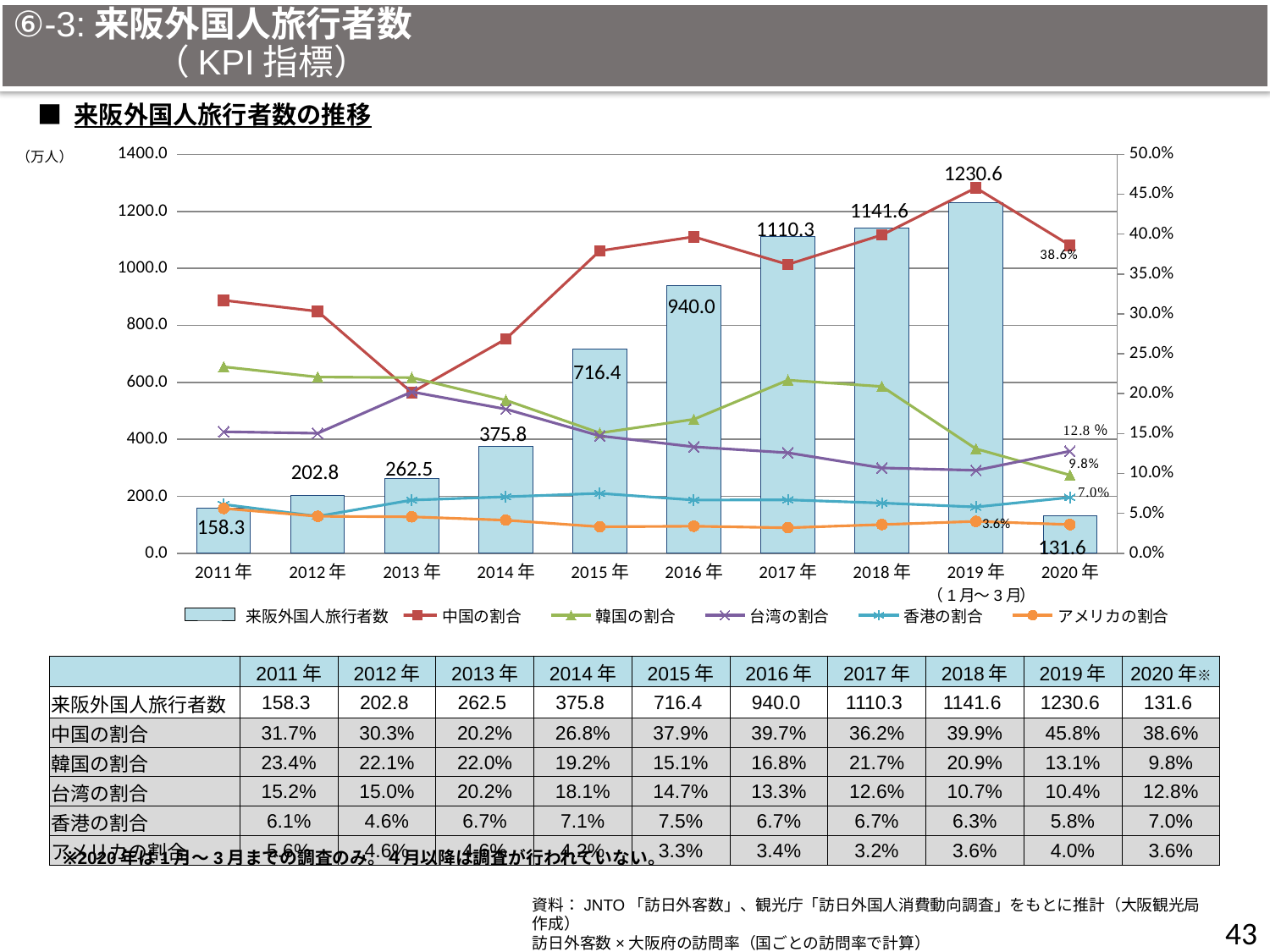

Ⅲ　東西二極の一極としての社会経済構造の構築
⑥-3:来阪外国人旅行者数　　　　　　　　　　　　　　　　　　　　　　　　　　　（KPI指標）
■ 来阪外国人旅行者数の推移

### Chart

| Category | 来阪外国人数 | 中国の割合 | 韓国の割合 | 台湾の割合 | 香港の割合 | アメリカの割合 |
|---|---|---|---|---|---|---|
| 2011年 | 158.3 | 0.31711939355653823 | 0.2337334175615919 | 0.15224257738471256 | 0.061276058117498415 | 0.05622236260265319 |
| 2012年 | 202.8 | 0.3032544378698225 | 0.22090729783037472 | 0.15039447731755423 | 0.046351084812623275 | 0.046351084812623275 |
| 2013年 | 262.5 | 0.20152380952380952 | 0.2201904761904762 | 0.2022857142857143 | 0.06666666666666667 | 0.045714285714285714 |
| 2014年 | 375.8 | 0.26849387972325706 | 0.1918573709419904 | 0.18068121341138904 | 0.0707823310271421 | 0.041511442256519426 |
| 2015年 | 716.4 | 0.3791178112786153 | 0.15075376884422112 | 0.1471245114461195 | 0.07509771077610274 | 0.03322166387493021 |
| 2016年 | 940.0 | 0.39670212765957447 | 0.16787234042553192 | 0.13340425531914893 | 0.06670212765957446 | 0.03393617021276596 |
| 2017年 | 1110.3 | 0.362 | 0.217 | 0.126 | 0.067 | 0.032 |
| 2018年 | 1141.6 | 0.399 | 0.209 | 0.107 | 0.063 | 0.036 |
| 2019年 | 1230.6 | 0.458 | 0.131 | 0.104 | 0.058 | 0.04 |
| 2020年 | 131.6 | 0.386 | 0.098 | 0.128 | 0.07 | 0.036 |
（万人）
3.6%
（1月～3月）

来阪外国人旅行者数

|  | 2011年 | 2012年 | 2013年 | 2014年 | 2015年 | 2016年 | 2017年 | 2018年 | 2019年 | 2020年※ |
| --- | --- | --- | --- | --- | --- | --- | --- | --- | --- | --- |
| 来阪外国人旅行者数 | 158.3 | 202.8 | 262.5 | 375.8 | 716.4 | 940.0 | 1110.3 | 1141.6 | 1230.6 | 131.6 |
| 中国の割合 | 31.7% | 30.3% | 20.2% | 26.8% | 37.9% | 39.7% | 36.2% | 39.9% | 45.8% | 38.6% |
| 韓国の割合 | 23.4% | 22.1% | 22.0% | 19.2% | 15.1% | 16.8% | 21.7% | 20.9% | 13.1% | 9.8% |
| 台湾の割合 | 15.2% | 15.0% | 20.2% | 18.1% | 14.7% | 13.3% | 12.6% | 10.7% | 10.4% | 12.8% |
| 香港の割合 | 6.1% | 4.6% | 6.7% | 7.1% | 7.5% | 6.7% | 6.7% | 6.3% | 5.8% | 7.0% |
| アメリカの割合 | 5.6% | 4.6% | 4.6% | 4.2% | 3.3% | 3.4% | 3.2% | 3.6% | 4.0% | 3.6% |
※2020年は1月～3月までの調査のみ。４月以降は調査が行われていない。
資料：JNTO「訪日外客数」、観光庁「訪日外国人消費動向調査」をもとに推計（大阪観光局作成）
訪日外客数×大阪府の訪問率（国ごとの訪問率で計算）
43